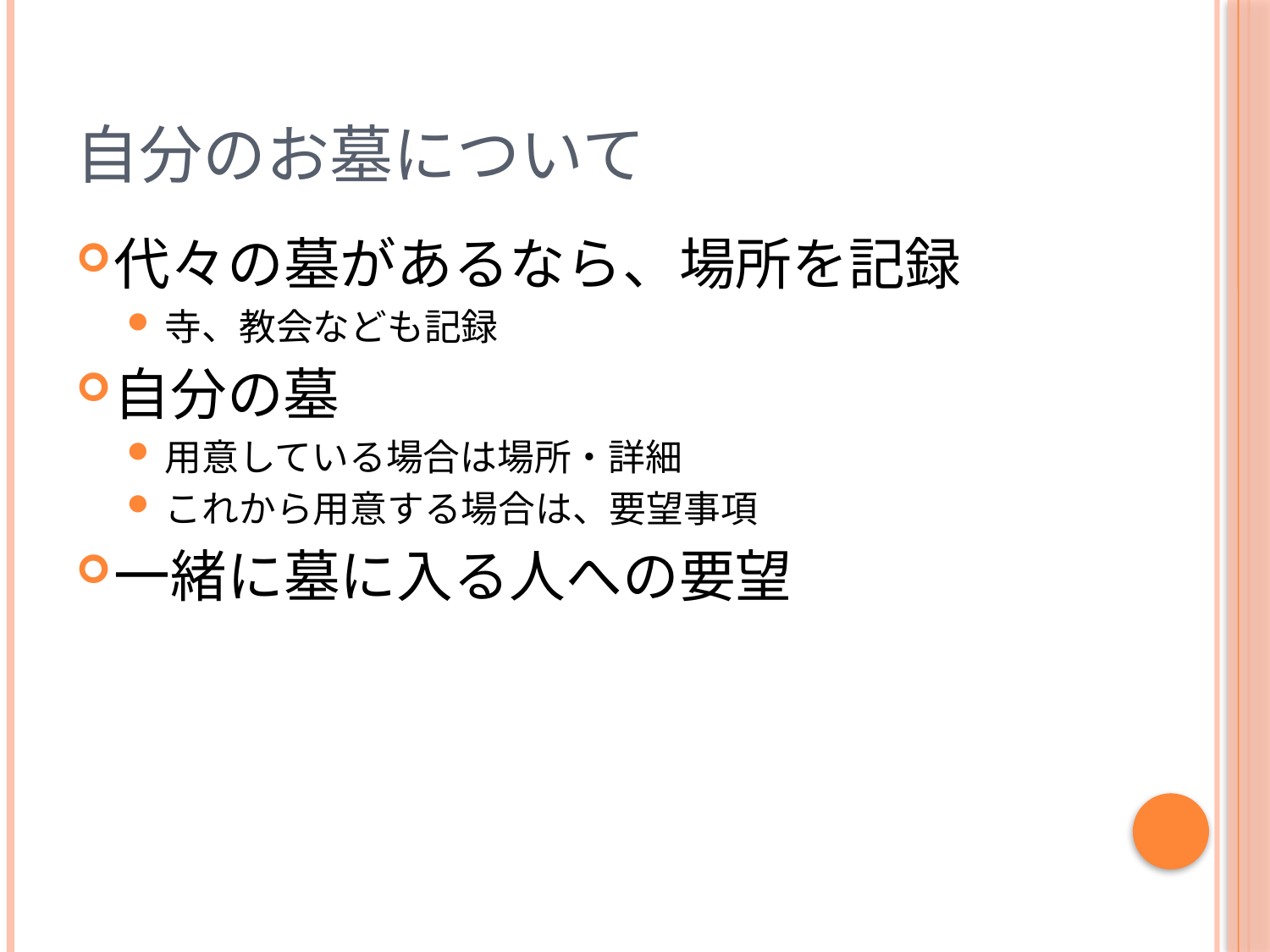

# 自分のお墓について
代々の墓があるなら、場所を記録
寺、教会なども記録
自分の墓
用意している場合は場所・詳細
これから用意する場合は、要望事項
一緒に墓に入る人への要望